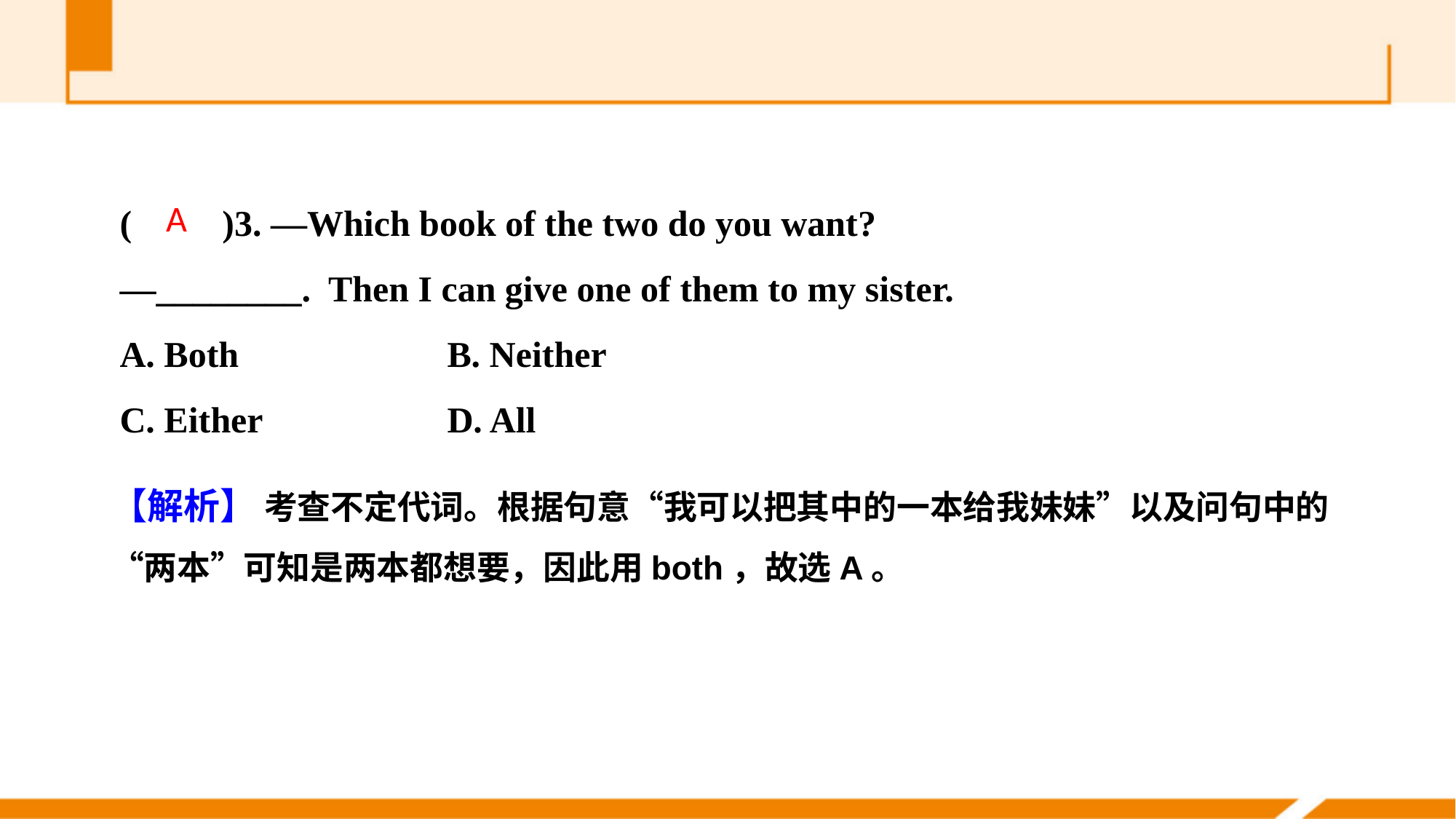

(　　)3. —Which book of the two do you want?
—________.  Then I can give one of them to my sister.
A. Both  		B. Neither
C. Either  		D. All
A
【解析】 考查不定代词。根据句意“我可以把其中的一本给我妹妹”以及问句中的“两本”可知是两本都想要，因此用both，故选A。